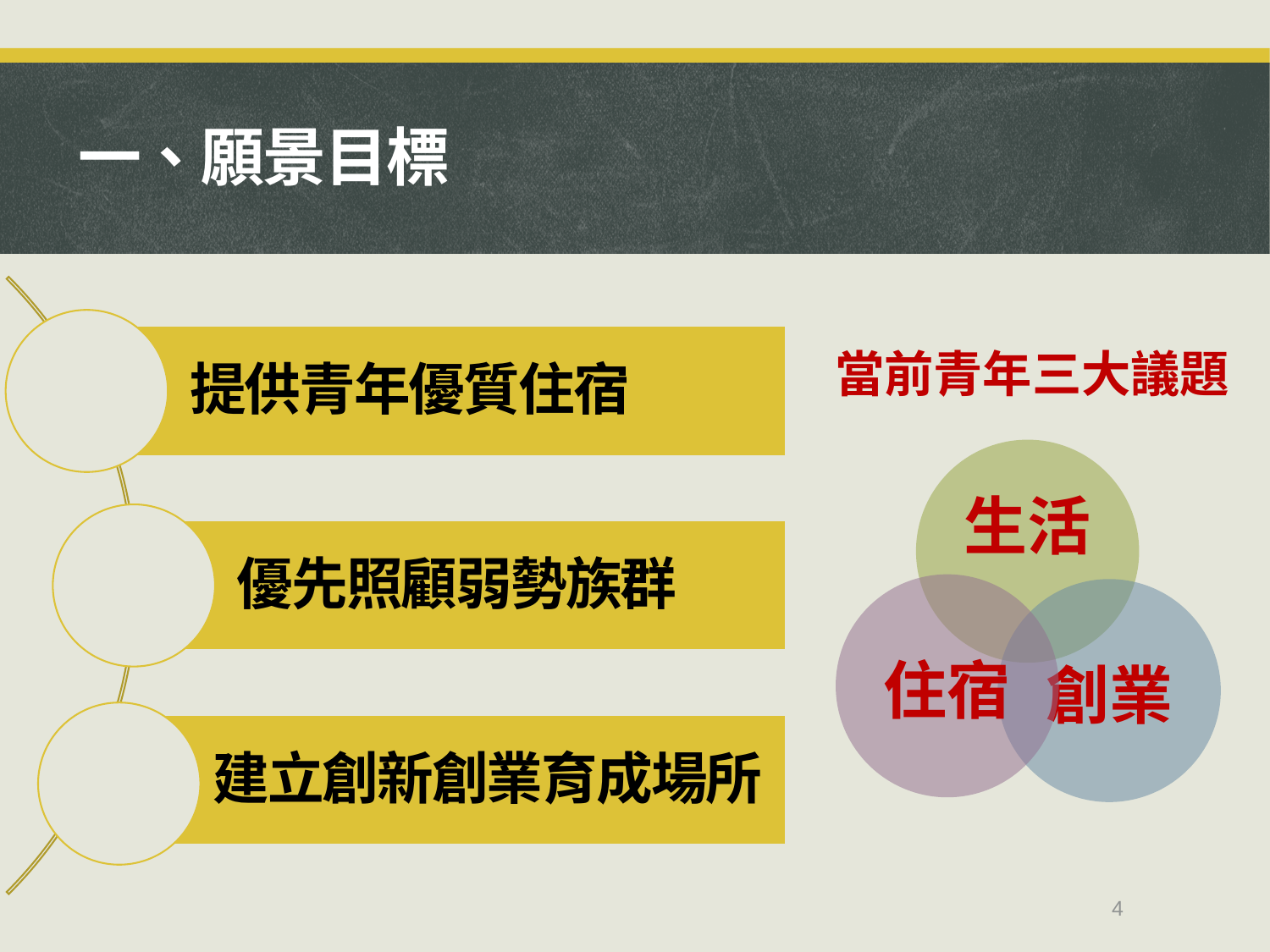

# 一、願景目標
提供青年優質住宿
優先照顧弱勢族群
 建立創新創業育成場所
當前青年三大議題
生活
創業
住宿
4